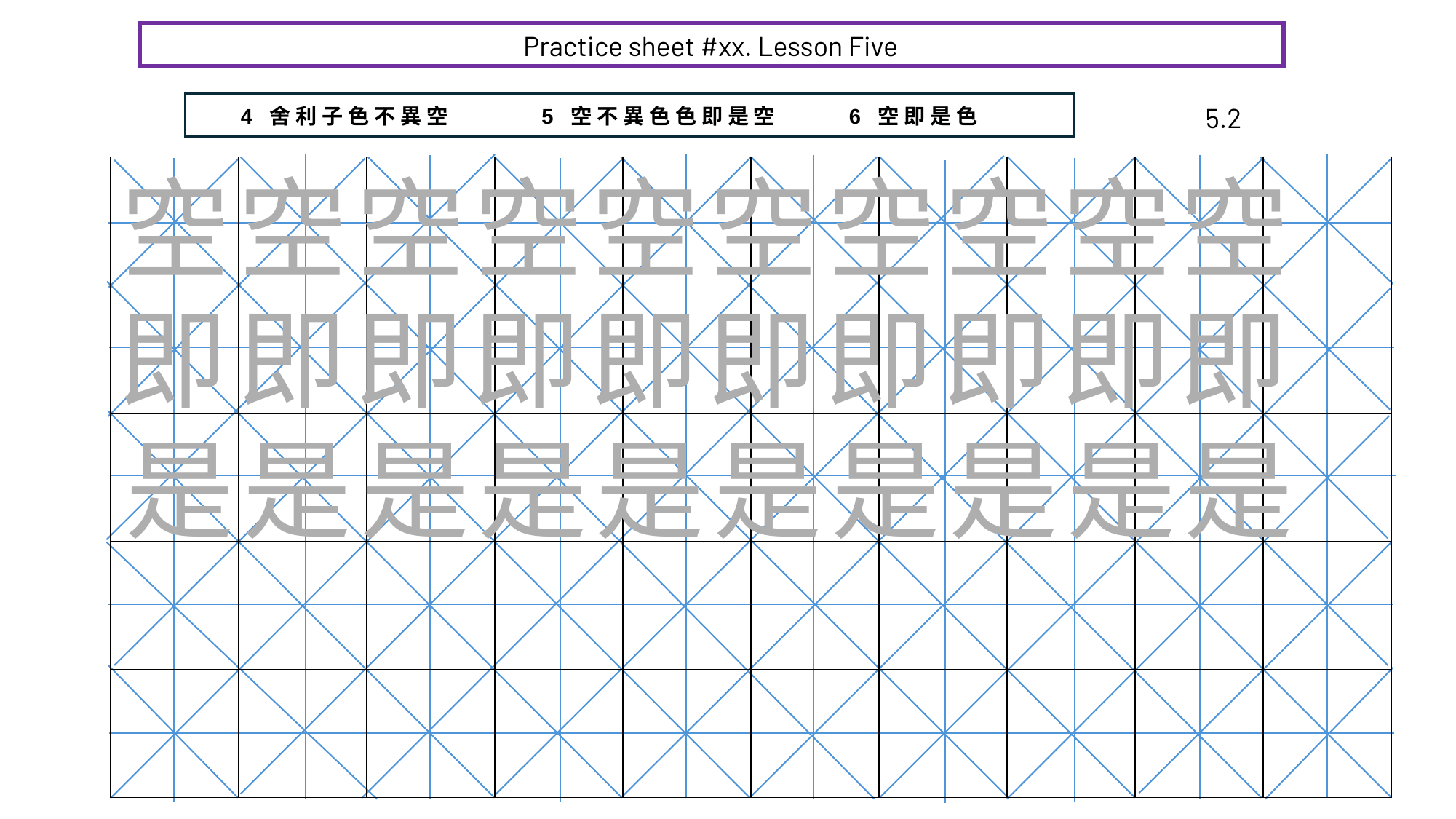

Practice sheet #xx. Lesson Five

5.2
		4  舍 利 子 色 不 異 空                  5  空 不 異 色 色 即 是 空              6  空 即 是 色
空 空 空 空 空 空 空 空 空 空

|  |  |  |  |  |  |  |  |  |  |
| --- | --- | --- | --- | --- | --- | --- | --- | --- | --- |
|  |  |  |  |  |  |  |  |  |  |
|  |  |  |  |  |  |  |  |  |  |
|  |  |  |  |  |  |  |  |  |  |
|  |  |  |  |  |  |  |  |  |  |

即 即 即 即 即 即 即 即 即 即
是 是 是 是 是 是 是 是 是 是